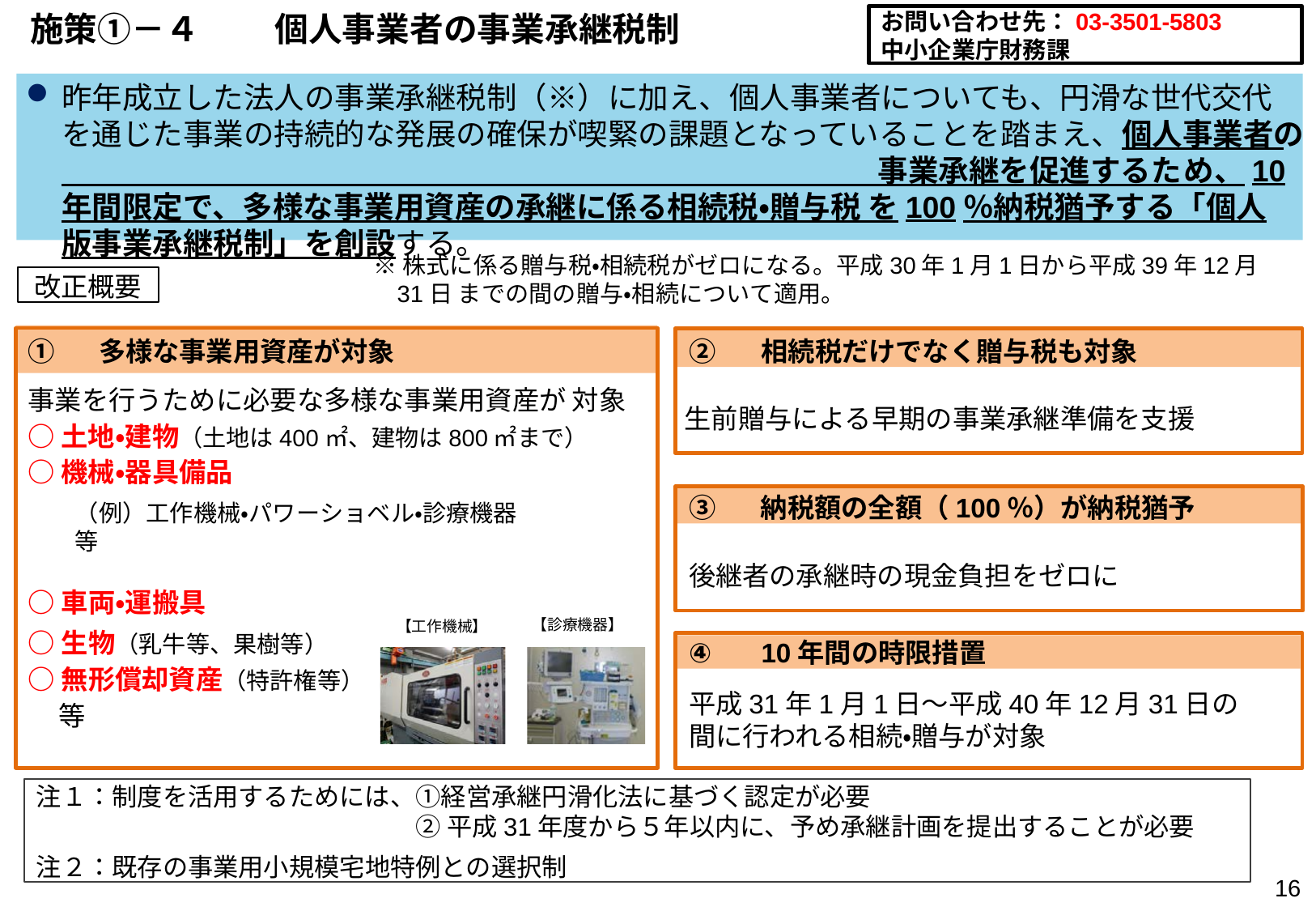

お問い合わせ先：03-3501-5803  中小企業庁財務課
# 施策①－４	個人事業者の事業承継税制

昨年成立した法人の事業承継税制（※）に加え、個人事業者についても、円滑な世代交代 を通じた事業の持続的な発展の確保が喫緊の課題となっていることを踏まえ、個人事業者の                                                                                                                        事業承継を促進するため、10年間限定で、多様な事業用資産の承継に係る相続税・贈与税 を100％納税猶予する「個人版事業承継税制」を創設する。
※株式に係る贈与税・相続税がゼロになる。平成30年1月1日から平成39年12月31日 までの間の贈与・相続について適用。
改正概要

②	相続税だけでなく贈与税も対象
①	多様な事業用資産が対象
事業を行うために必要な多様な事業用資産が 対象
○土地・建物（土地は400㎡、建物は800㎡まで）
○機械・器具備品
（例）工作機械・パワーショベル・診療機器	等
生前贈与による早期の事業承継準備を支援

③	納税額の全額（100％）が納税猶予
後継者の承継時の現金負担をゼロに
○車両・運搬具
【診療機器】
【工作機械】
○生物（乳牛等、果樹等）
○無形償却資産（特許権等）
等

④	10年間の時限措置

平成31年1月1日～平成40年12月31日の 間に行われる相続・贈与が対象
注１：制度を活用するためには、①経営承継円滑化法に基づく認定が必要
②平成31年度から５年以内に、予め承継計画を提出することが必要
注２：既存の事業用小規模宅地特例との選択制
16